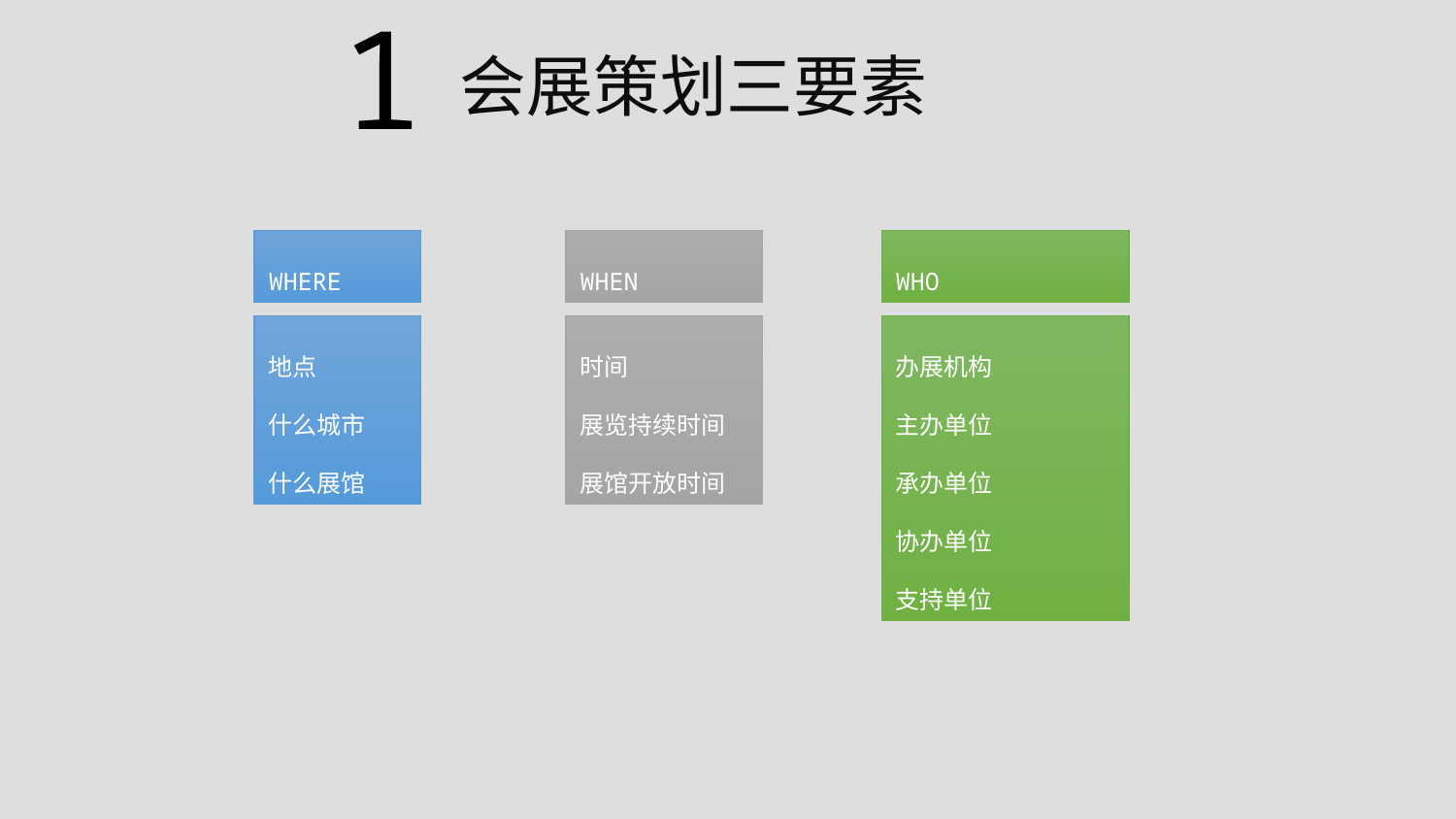

1
会展策划三要素
WHERE
WHEN
WHO
办展机构
主办单位
承办单位
协办单位
支持单位
地点
什么城市
什么展馆
时间
展览持续时间
展馆开放时间